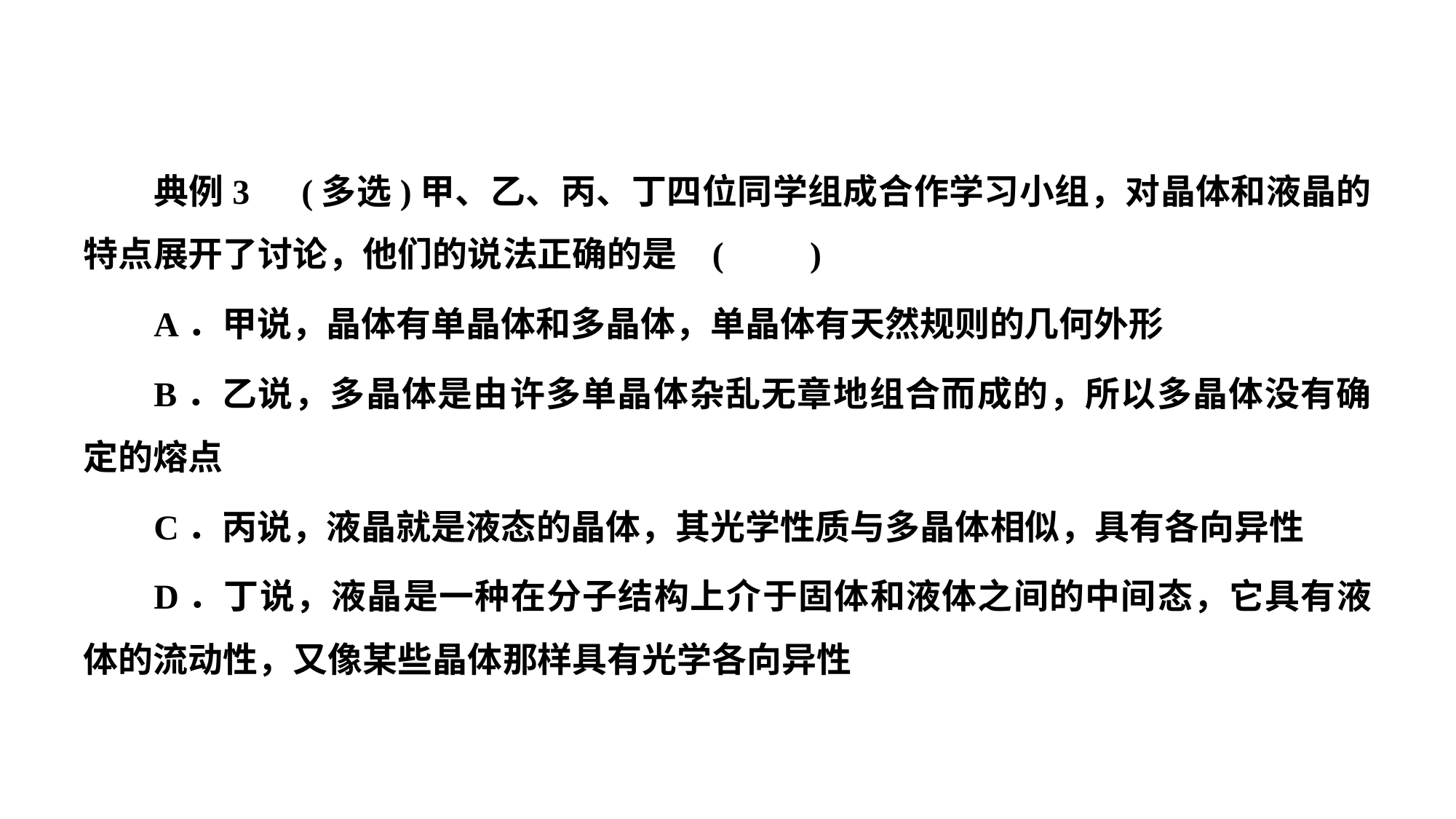

典例3　(多选)甲、乙、丙、丁四位同学组成合作学习小组，对晶体和液晶的特点展开了讨论，他们的说法正确的是						(　　)
A．甲说，晶体有单晶体和多晶体，单晶体有天然规则的几何外形
B．乙说，多晶体是由许多单晶体杂乱无章地组合而成的，所以多晶体没有确定的熔点
C．丙说，液晶就是液态的晶体，其光学性质与多晶体相似，具有各向异性
D．丁说，液晶是一种在分子结构上介于固体和液体之间的中间态，它具有液体的流动性，又像某些晶体那样具有光学各向异性